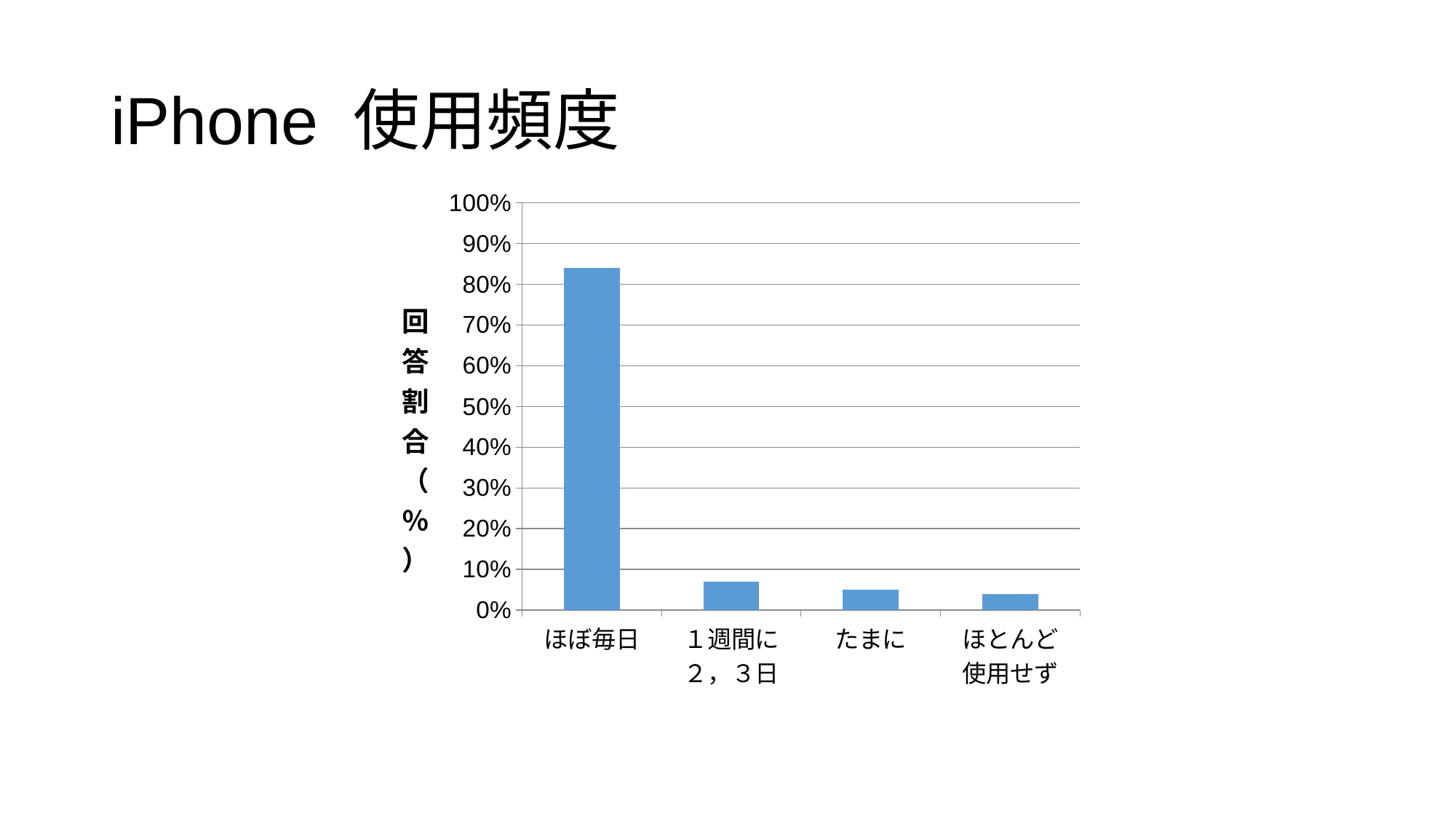

# iPhone 使用頻度

### Chart

| Category |  |
|---|---|
| ほぼ毎日 | 0.8400000000000003 |
| １週間に
２，３日 | 0.07000000000000002 |
| たまに | 0.05 |
| ほとんど
使用せず | 0.04000000000000002 |